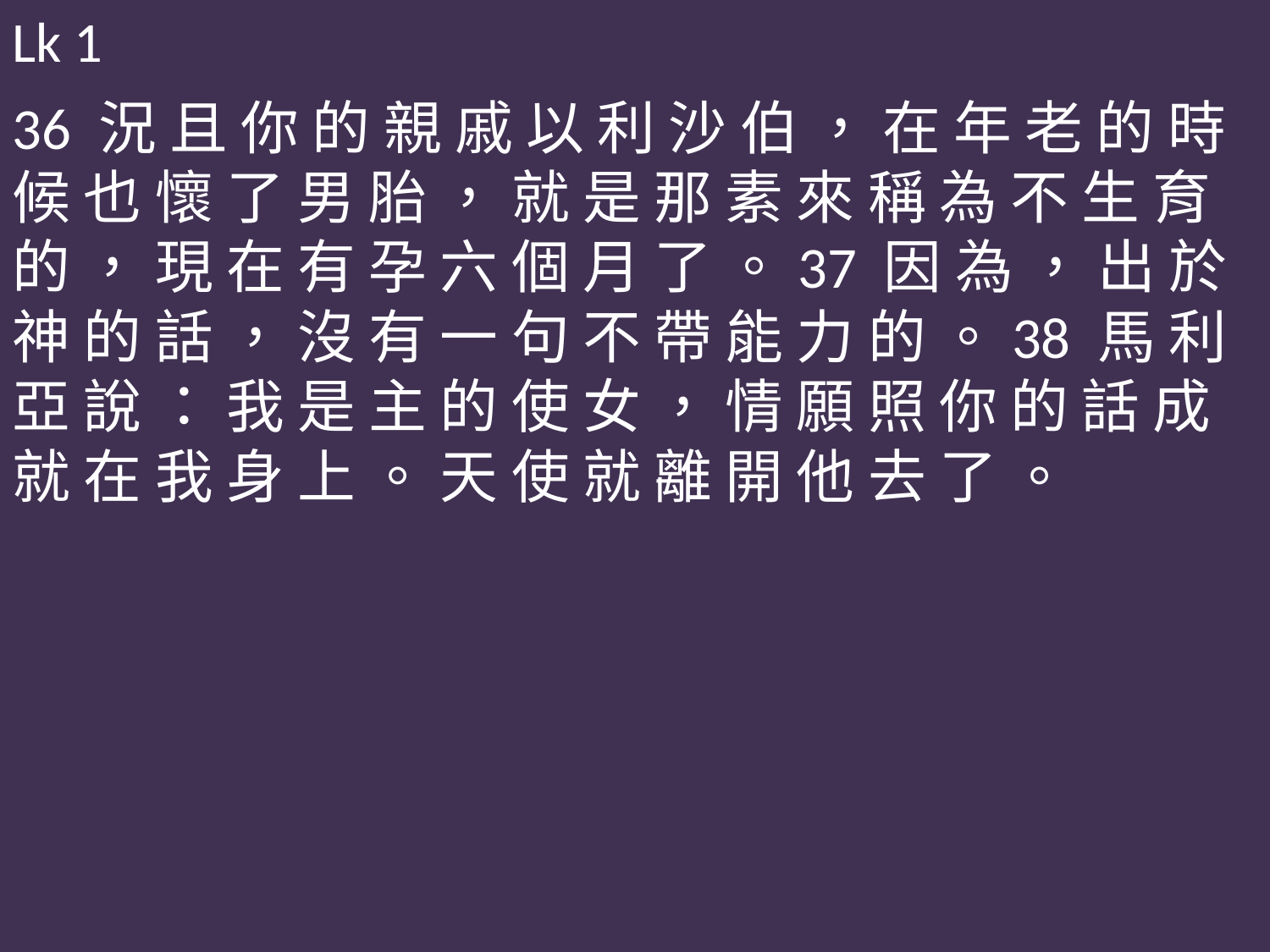

Lk 1
36 況 且 你 的 親 戚 以 利 沙 伯 ， 在 年 老 的 時 候 也 懷 了 男 胎 ， 就 是 那 素 來 稱 為 不 生 育 的 ， 現 在 有 孕 六 個 月 了 。37 因 為 ， 出 於 神 的 話 ， 沒 有 一 句 不 帶 能 力 的 。38 馬 利 亞 說 ： 我 是 主 的 使 女 ， 情 願 照 你 的 話 成 就 在 我 身 上 。 天 使 就 離 開 他 去 了 。